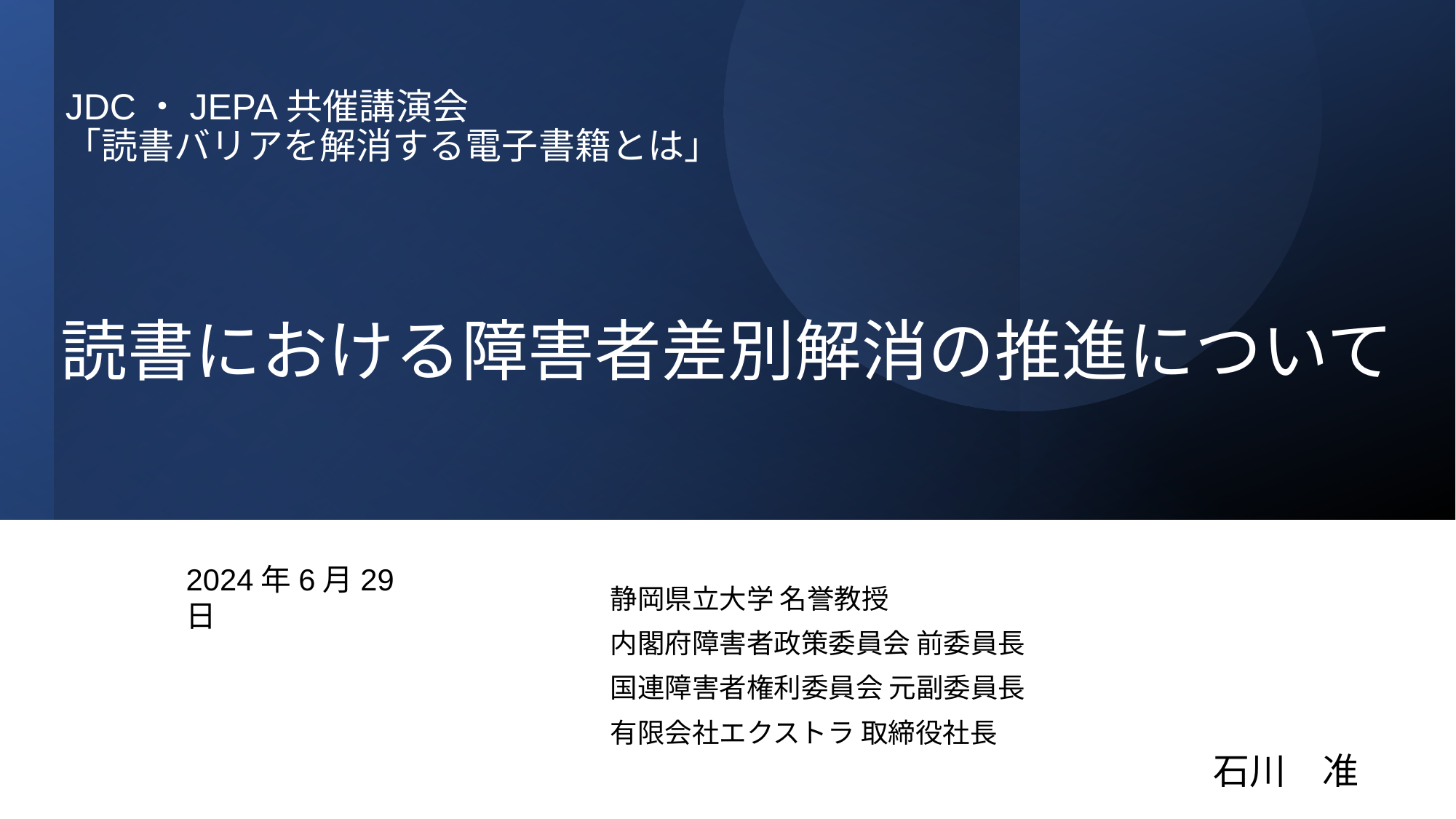

# JDC・JEPA共催講演会 「読書バリアを解消する電子書籍とは」
読書における障害者差別解消の推進について
静岡県立大学 名誉教授
内閣府障害者政策委員会 前委員長
国連障害者権利委員会 元副委員長
有限会社エクストラ 取締役社長
2024年6月29日
石川　准